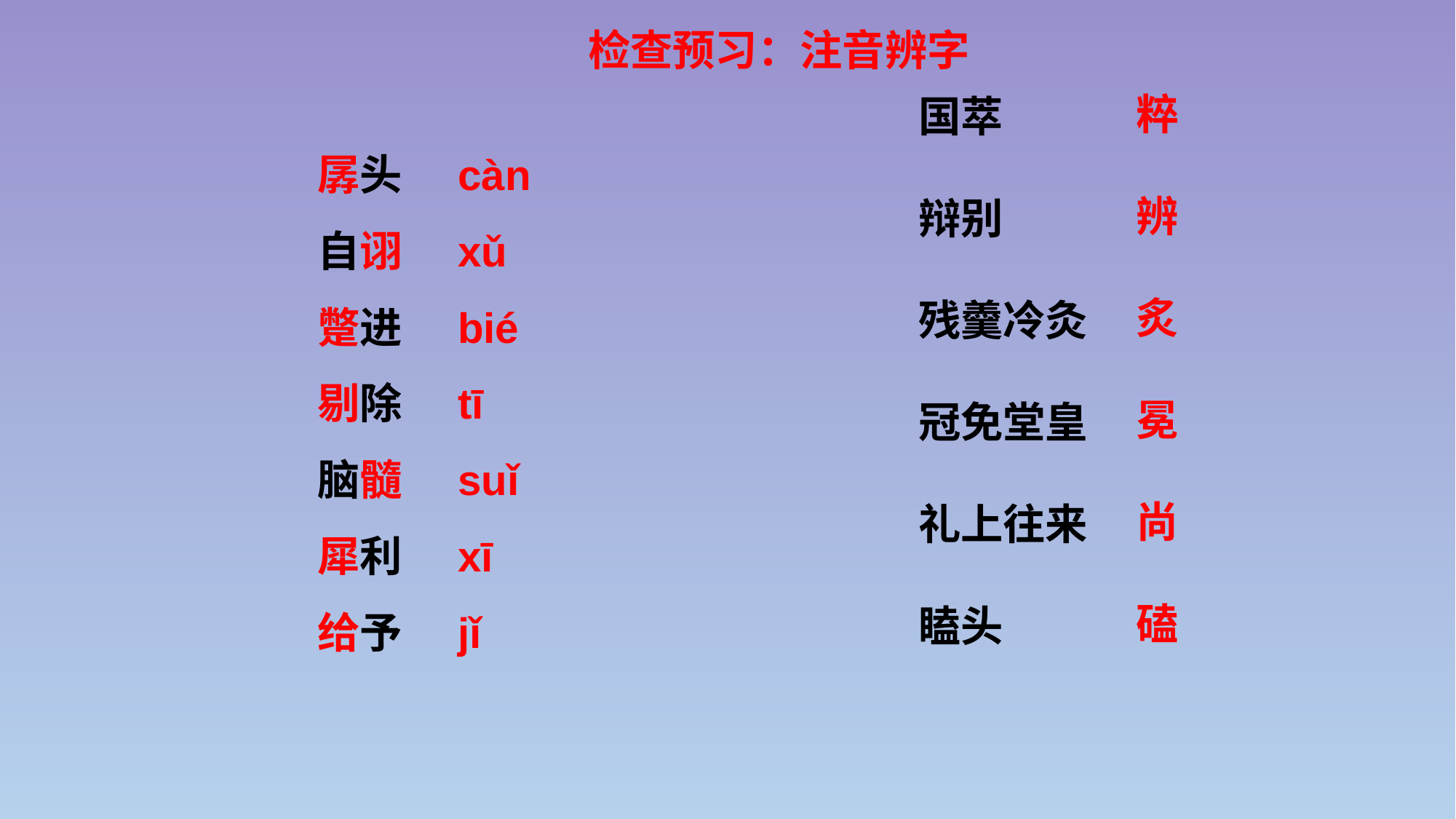

检查预习：注音辨字
粹

辨

炙

冕

尚

磕
国萃

辩别

残羹冷灸

冠免堂皇

礼上往来

瞌头

孱头
自诩
蹩进
剔除
脑髓
犀利
给予
càn
xǔ
bié
tī
suǐ
xī
jǐ